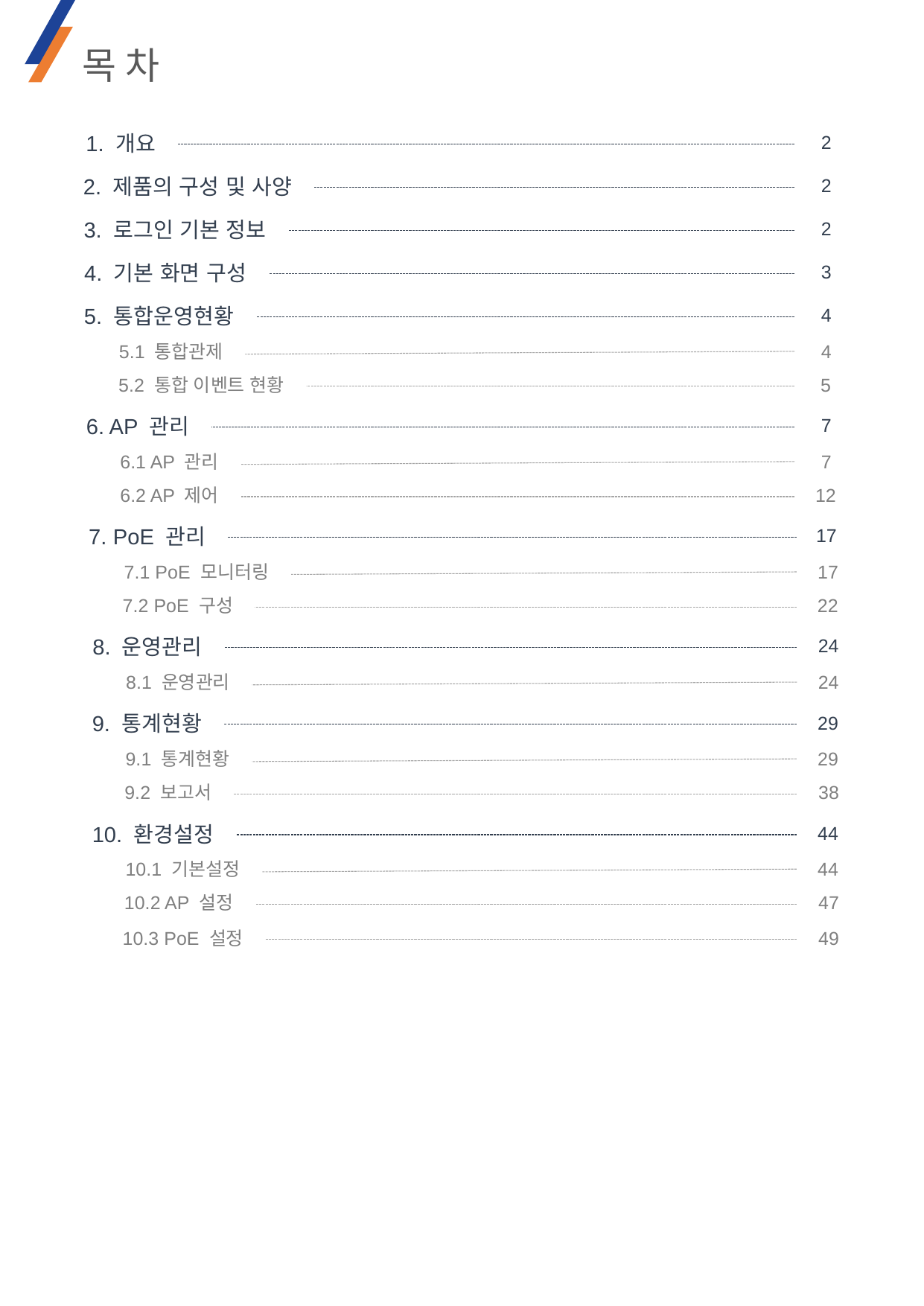

목 차
1. 개요
2
2. 제품의 구성 및 사양
2
3. 로그인 기본 정보
2
4. 기본 화면 구성
3
5. 통합운영현황
4
5.1 통합관제
4
5.2 통합 이벤트 현황
5
6. AP 관리
7
6.1 AP 관리
7
6.2 AP 제어
12
7. PoE 관리
17
7.1 PoE 모니터링
17
7.2 PoE 구성
22
8. 운영관리
24
8.1 운영관리
24
9. 통계현황
29
9.1 통계현황
29
9.2 보고서
38
10. 환경설정
44
10.1 기본설정
44
10.2 AP 설정
47
10.3 PoE 설정
49
네트워크 통합 관제 모니터링 시스템 Guide